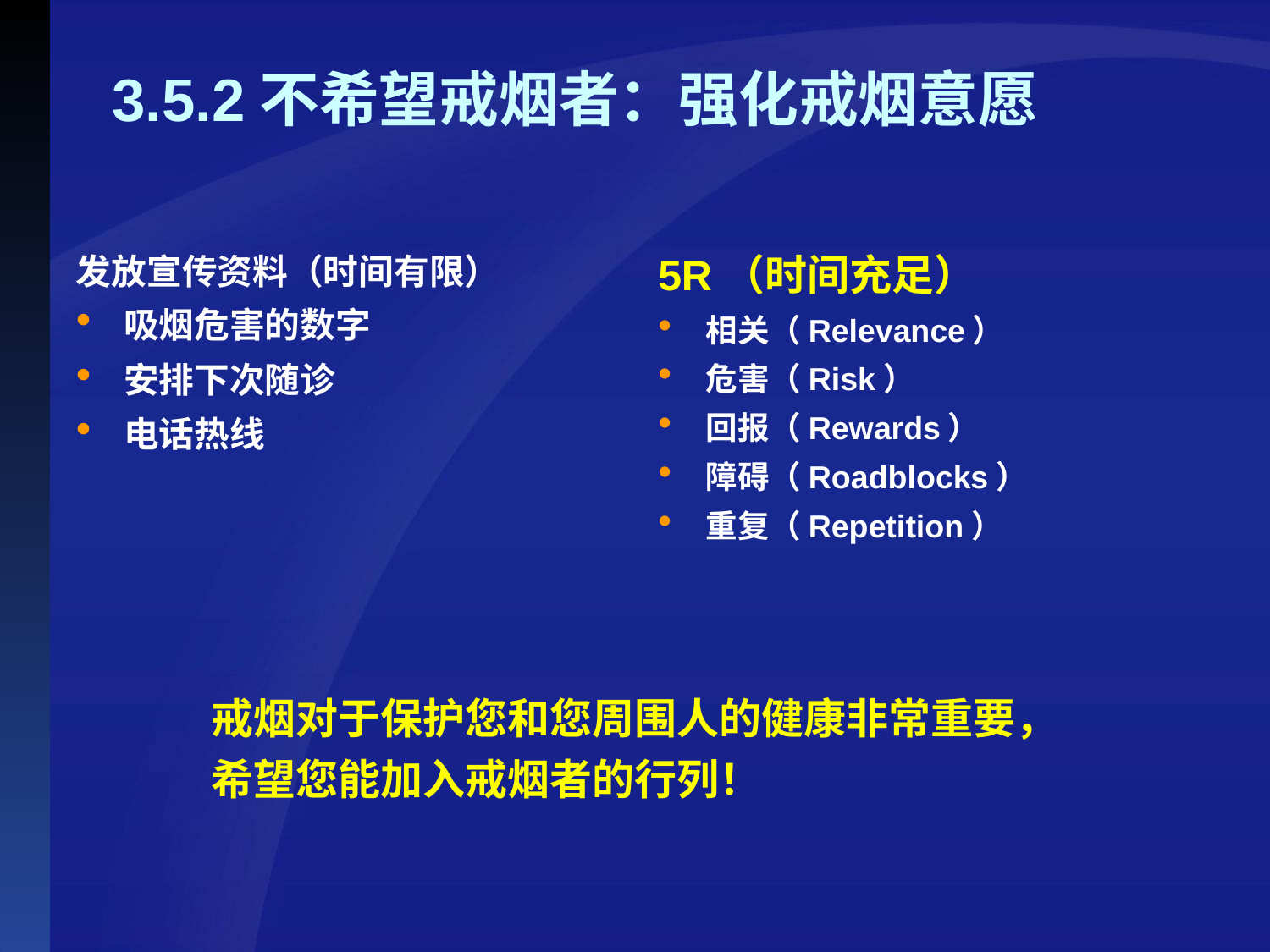

# 3.5.2不希望戒烟者：强化戒烟意愿
发放宣传资料（时间有限）
吸烟危害的数字
安排下次随诊
电话热线
5R（时间充足）
相关（Relevance）
危害（Risk）
回报（Rewards）
障碍（Roadblocks）
重复（Repetition）
戒烟对于保护您和您周围人的健康非常重要，
希望您能加入戒烟者的行列！